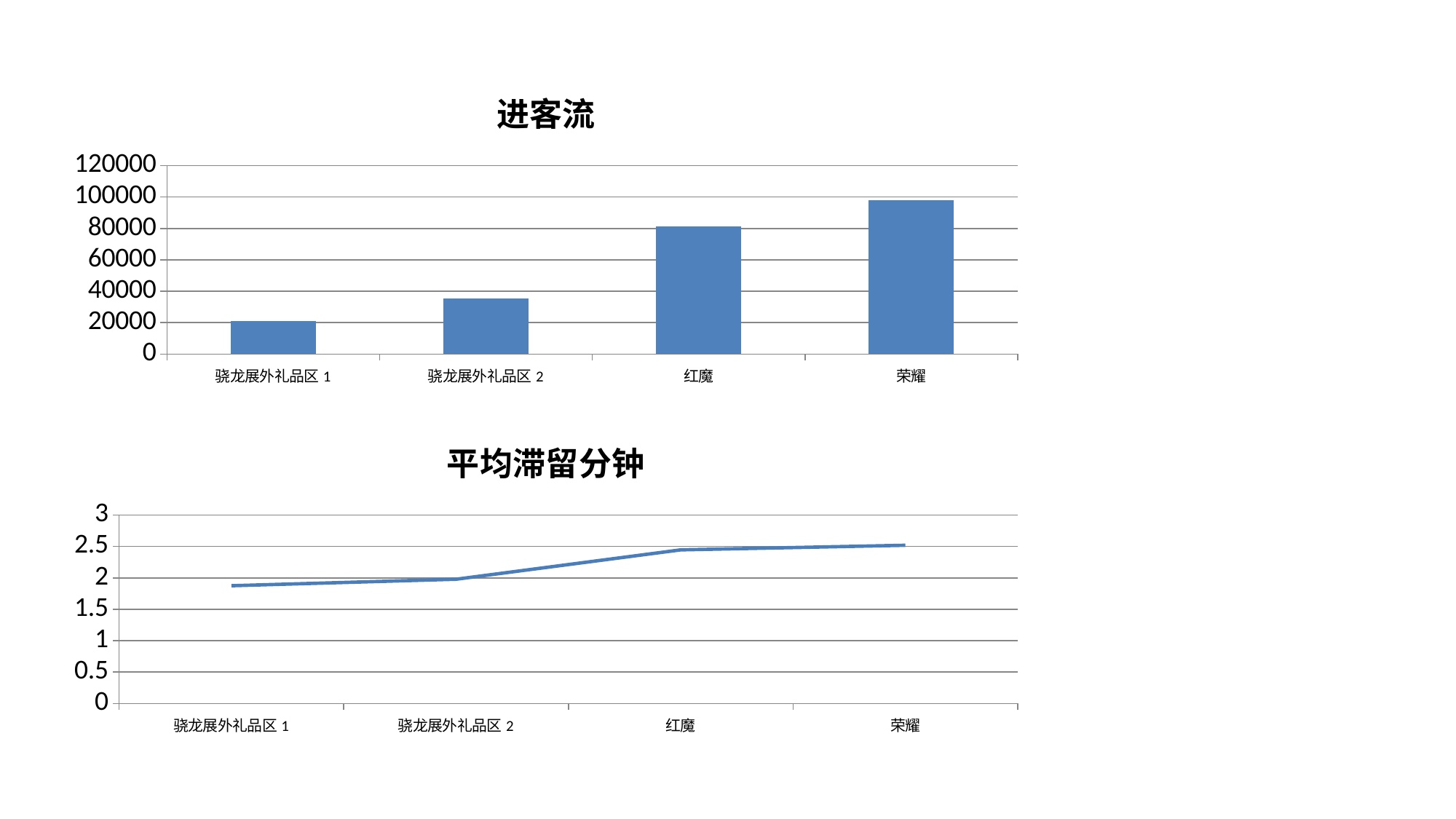

### Chart: 进客流

| Category | 进客流 |
|---|---|
| 骁龙展外礼品区1 | 20845.0 |
| 骁龙展外礼品区2 | 35196.0 |
| 红魔 | 81496.0 |
| 荣耀 | 97737.0 |

### Chart: 平均滞留分钟

| Category | 平均滞留分钟 |
|---|---|
| 骁龙展外礼品区1 | 1.87431658 |
| 骁龙展外礼品区2 | 1.97740774 |
| 红魔 | 2.44512321 |
| 荣耀 | 2.51824259 |